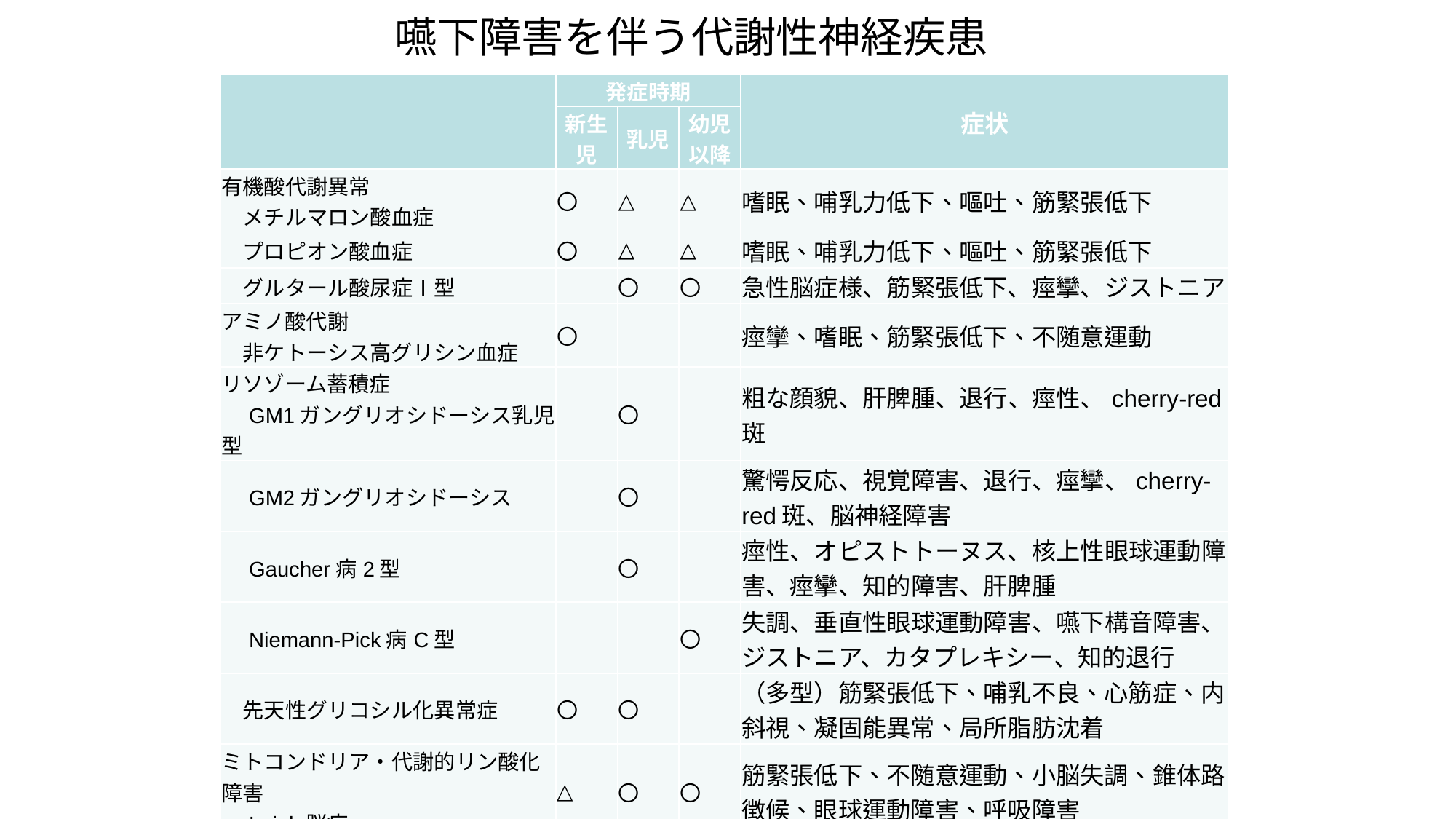

嚥下障害を伴う代謝性神経疾患
|  | 発症時期 |  |  | 症状 |
| --- | --- | --- | --- | --- |
|  | 新生児 | 乳児 | 幼児以降 |  |
| 有機酸代謝異常 　メチルマロン酸血症 | 〇 | △ | △ | 嗜眠、哺乳力低下、嘔吐、筋緊張低下 |
| プロピオン酸血症 | 〇 | △ | △ | 嗜眠、哺乳力低下、嘔吐、筋緊張低下 |
| グルタール酸尿症Ⅰ型 |  | 〇 | 〇 | 急性脳症様、筋緊張低下、痙攣、ジストニア |
| アミノ酸代謝 　非ケトーシス高グリシン血症 | 〇 |  |  | 痙攣、嗜眠、筋緊張低下、不随意運動 |
| リソゾーム蓄積症 　GM1ガングリオシドーシス乳児型 |  | 〇 |  | 粗な顔貌、肝脾腫、退行、痙性、cherry-red斑 |
| GM2ガングリオシドーシス |  | 〇 |  | 驚愕反応、視覚障害、退行、痙攣、cherry-red斑、脳神経障害 |
| Gaucher病2型 |  | 〇 |  | 痙性、オピストトーヌス、核上性眼球運動障害、痙攣、知的障害、肝脾腫 |
| Niemann-Pick病C型 |  |  | 〇 | 失調、垂直性眼球運動障害、嚥下構音障害、ジストニア、カタプレキシー、知的退行 |
| 先天性グリコシル化異常症 | 〇 | 〇 |  | （多型）筋緊張低下、哺乳不良、心筋症、内斜視、凝固能異常、局所脂肪沈着 |
| ミトコンドリア・代謝的リン酸化障害 　Leigh脳症 | △ | 〇 | 〇 | 筋緊張低下、不随意運動、小脳失調、錐体路徴候、眼球運動障害、呼吸障害 |
| ペルオキシゾーム異常症 　Zellweger症候群 | 〇 |  |  | 特異顔貌、筋緊張低下、哺乳不良、網膜色素変性、肝脾腫、痙攣など |
| adrenoleukodystrophy(ALD) |  |  | 〇 | 知能低下、痙性、視覚障害行動異常 |
| 金属代謝 　Menkes病 | 〇 | 〇 |  | 嗜眠、哺乳不良、筋緊張低下、kinkyhair、痙攣、結合織異常 |